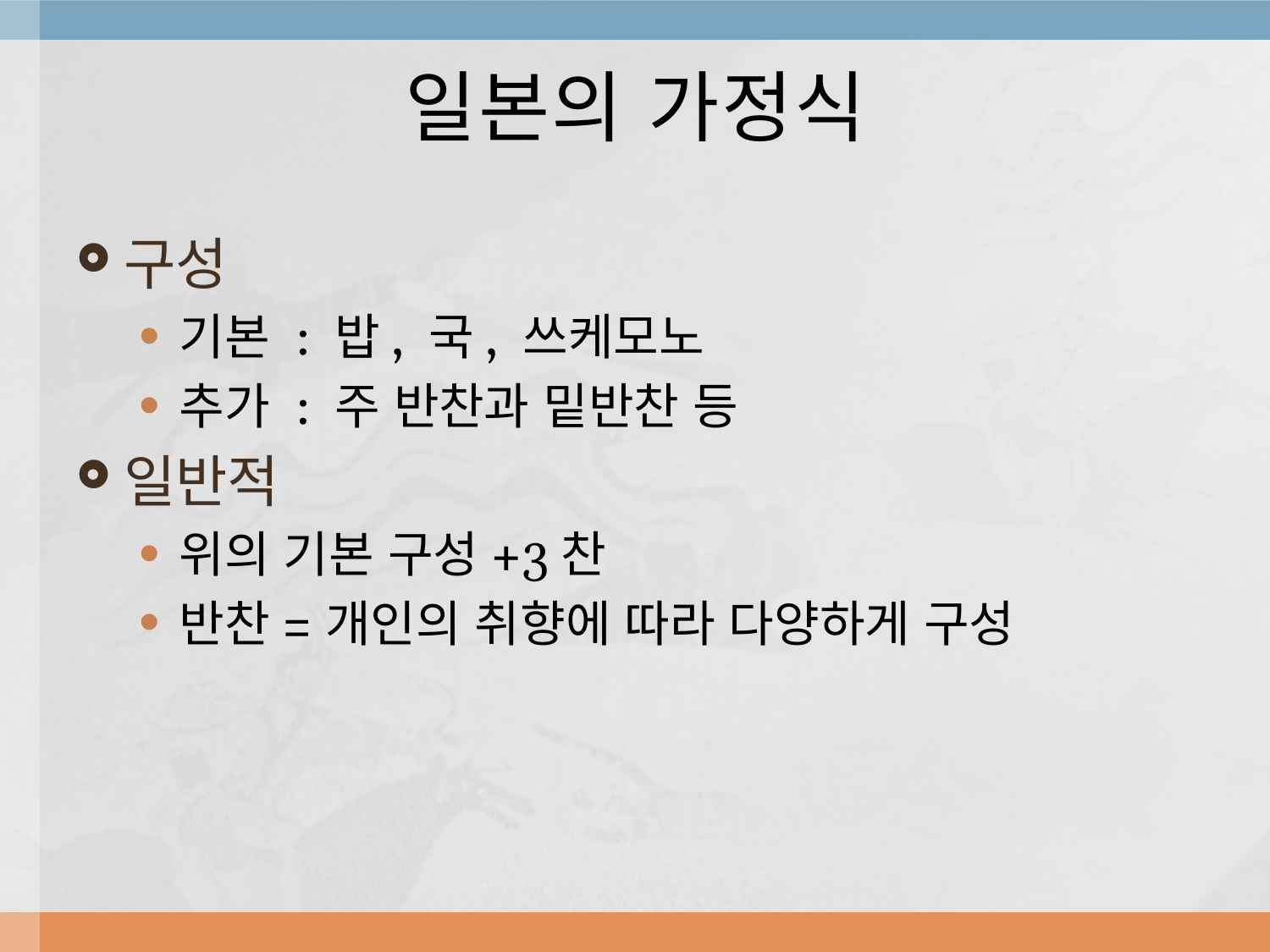

# 일본의 가정식
구성
기본 : 밥, 국, 쓰케모노
추가 : 주 반찬과 밑반찬 등
일반적
위의 기본 구성+3찬
반찬=개인의 취향에 따라 다양하게 구성